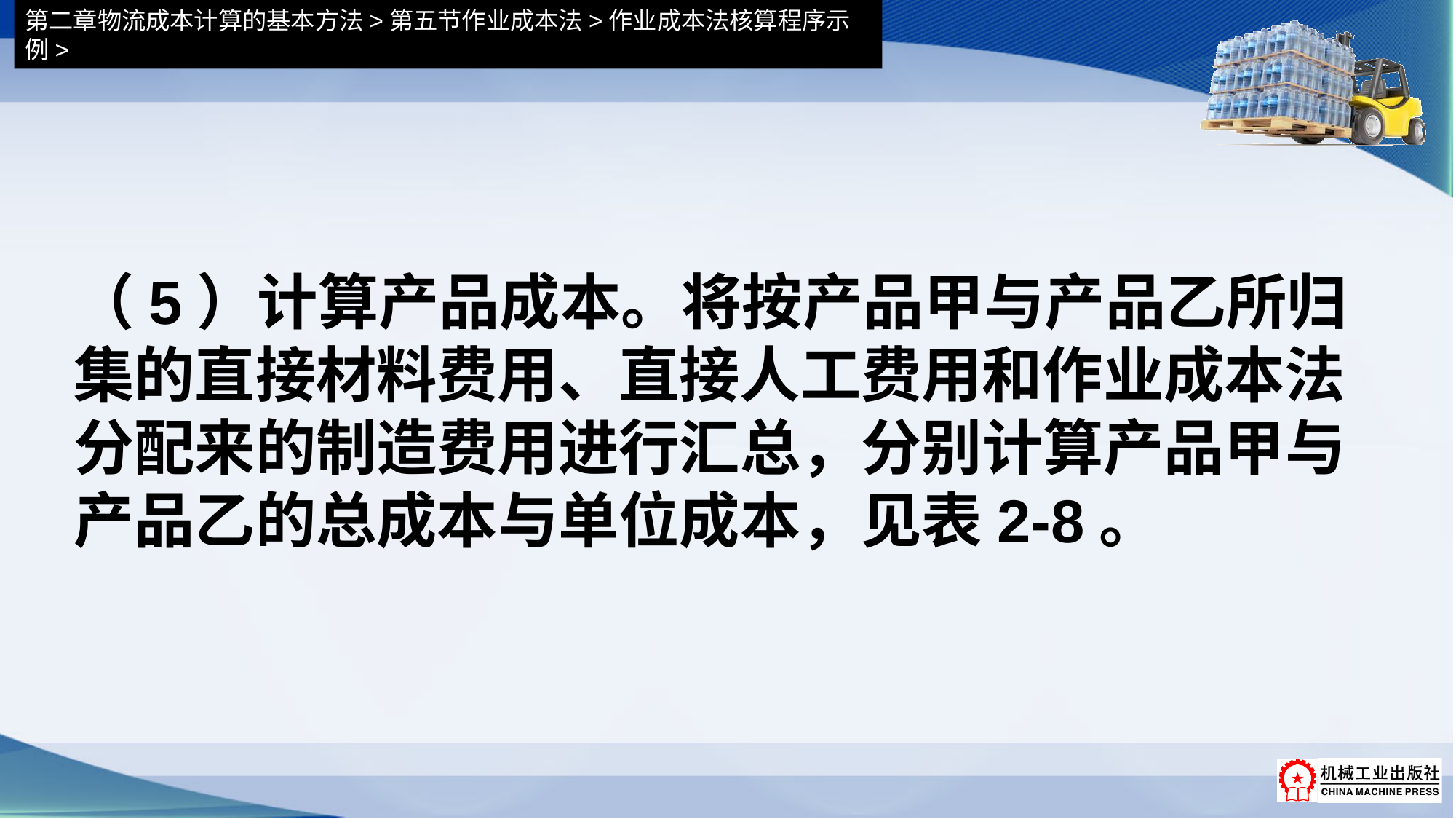

第二章物流成本计算的基本方法>第五节作业成本法>作业成本法核算程序示例>
# （5）计算产品成本。将按产品甲与产品乙所归集的直接材料费用、直接人工费用和作业成本法分配来的制造费用进行汇总，分别计算产品甲与产品乙的总成本与单位成本，见表2-8。